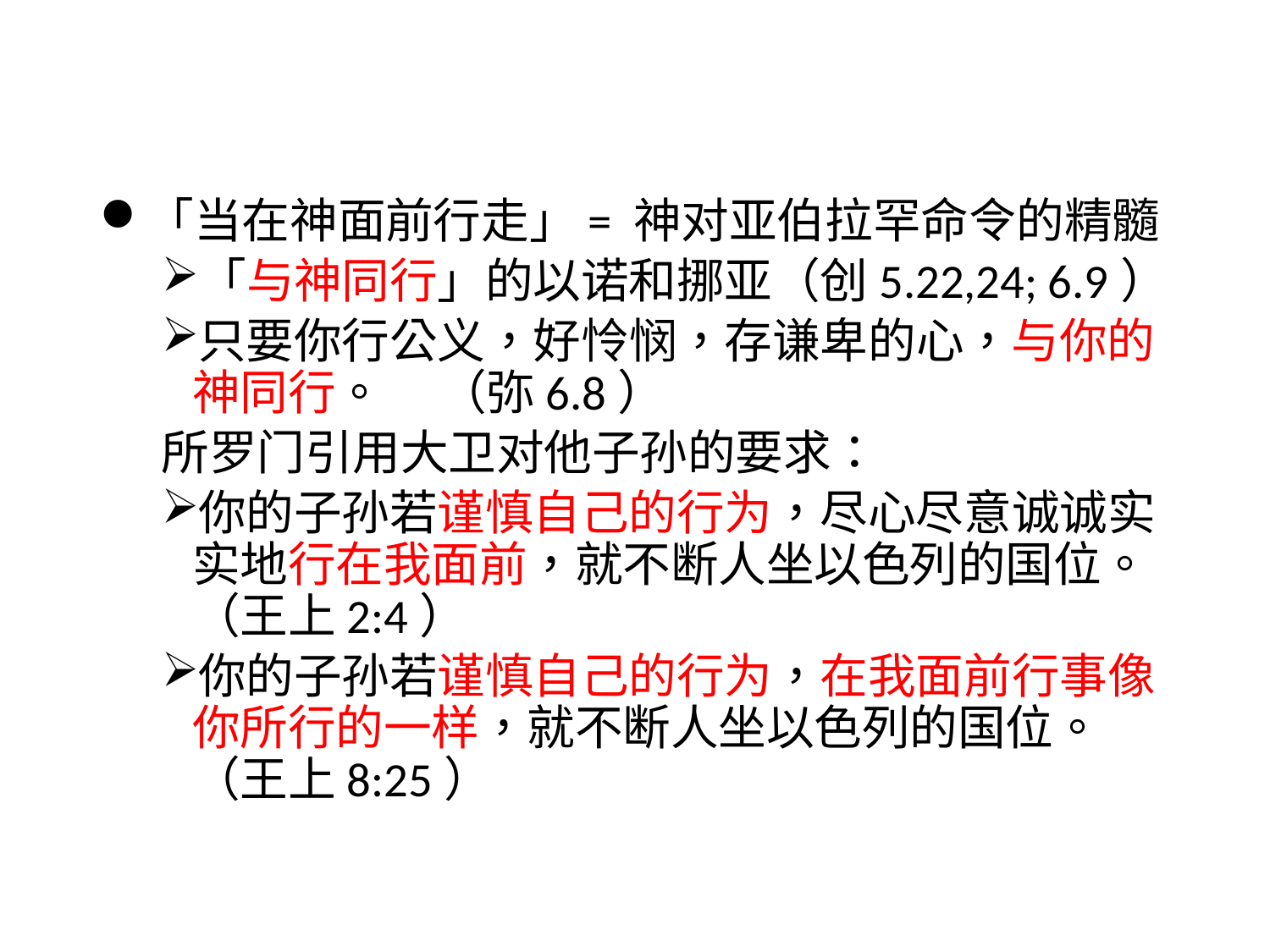

#
「当在神面前行走」= 神对亚伯拉罕命令的精髓
「与神同行」的以诺和挪亚（创5.22,24; 6.9）
只要你行公义，好怜悯，存谦卑的心，与你的神同行。				（弥6.8）
所罗门引用大卫对他子孙的要求：
你的子孙若谨慎自己的行为，尽心尽意诚诚实实地行在我面前，就不断人坐以色列的国位。					（王上2:4）
你的子孙若谨慎自己的行为，在我面前行事像你所行的一样，就不断人坐以色列的国位。						（王上8:25）